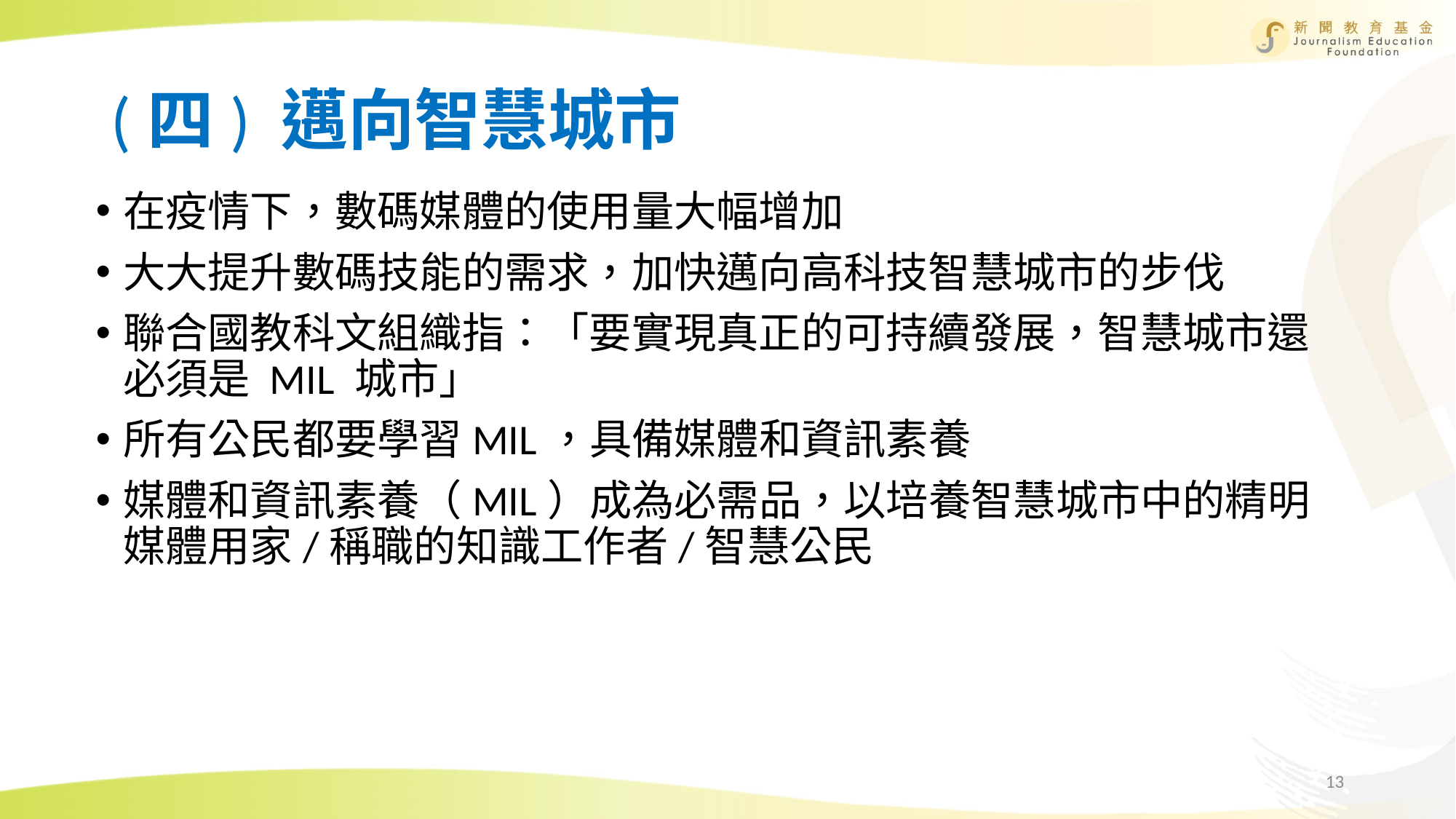

# (四) 邁向智慧城市
在疫情下，數碼媒體的使用量大幅增加
大大提升數碼技能的需求，加快邁向高科技智慧城市的步伐
聯合國教科文組織指：「要實現真正的可持續發展，智慧城市還必須是 MIL 城市」
所有公民都要學習MIL，具備媒體和資訊素養
媒體和資訊素養（MIL）成為必需品，以培養智慧城市中的精明媒體用家/稱職的知識工作者/智慧公民

13